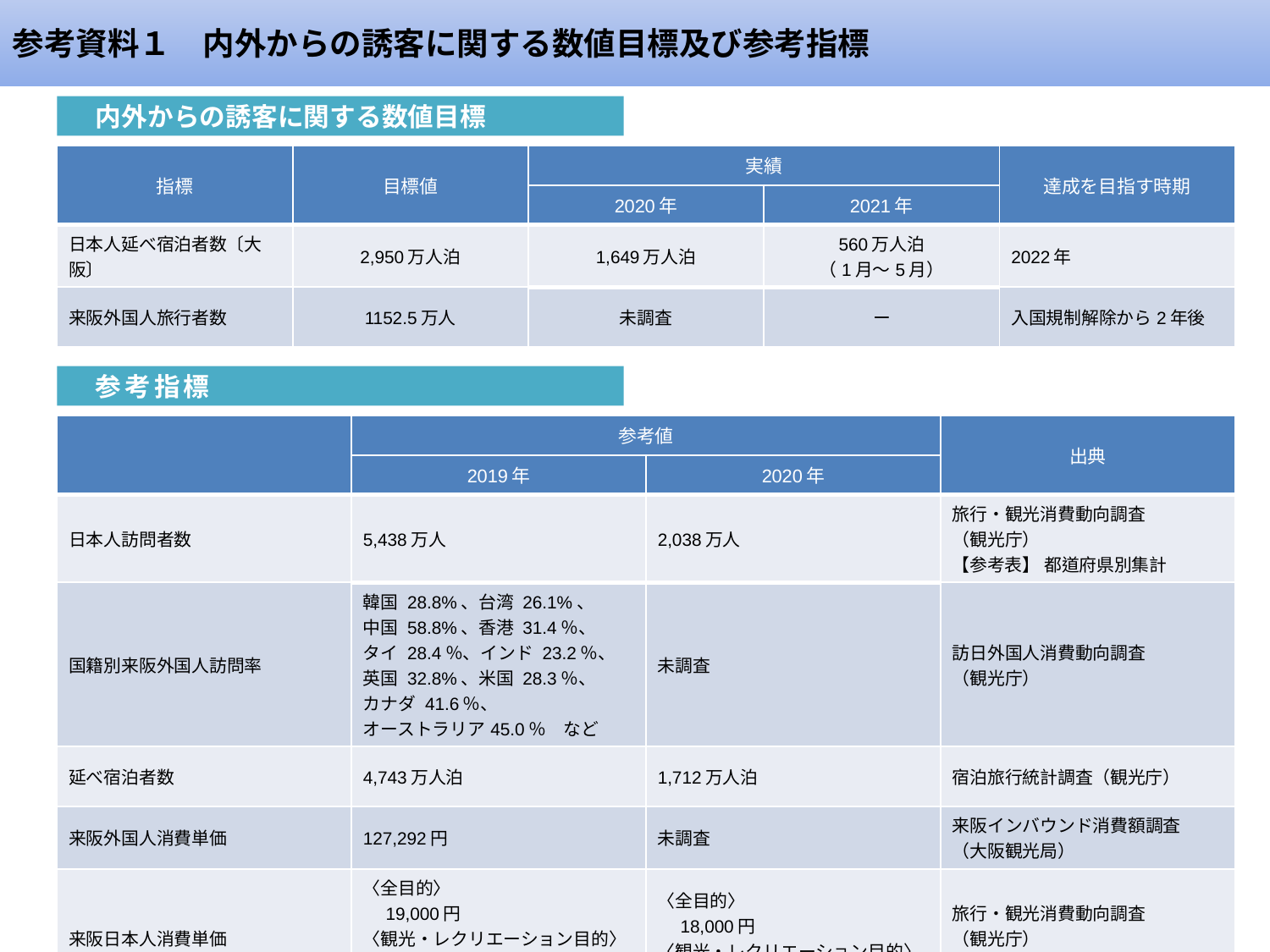

参考資料１　内外からの誘客に関する数値目標及び参考指標
　内外からの誘客に関する数値目標
| 指標 | 目標値 | 実績 |  | 達成を目指す時期 |
| --- | --- | --- | --- | --- |
|  |  | 2020年 | 2021年 |  |
| 日本人延べ宿泊者数〔大阪〕 | 2,950万人泊 | 1,649万人泊 | 560万人泊 （1月～5月） | 2022年 |
| 来阪外国人旅行者数 | 1152.5万人 | 未調査 | ー | 入国規制解除から2年後 |
　参考指標
|  | 参考値 |  | 出典 |
| --- | --- | --- | --- |
|  | 2019年 | 2020年 |  |
| 日本人訪問者数 | 5,438万人 | 2,038万人 | 旅行・観光消費動向調査 （観光庁）　 【参考表】 都道府県別集計 |
| 国籍別来阪外国人訪問率 | 韓国 28.8%、台湾 26.1%、 中国 58.8%、香港 31.4％、 タイ 28.4％、インド 23.2％、 英国 32.8%、米国 28.3％、 カナダ 41.6％、 オーストラリア45.0％　など | 未調査 | 訪日外国人消費動向調査 （観光庁） |
| 延べ宿泊者数 | 4,743万人泊 | 1,712万人泊 | 宿泊旅行統計調査（観光庁） |
| 来阪外国人消費単価 | 127,292円 | 未調査 | 来阪インバウンド消費額調査 （大阪観光局） |
| 来阪日本人消費単価 | 〈全目的〉 　19,000円 〈観光・レクリエーション目的〉　 　21,000円 | 〈全目的〉 　18,000円 〈観光・レクリエーション目的〉 　20,000円 | 旅行・観光消費動向調査 （観光庁） 【参考表】 都道府県別集計 |